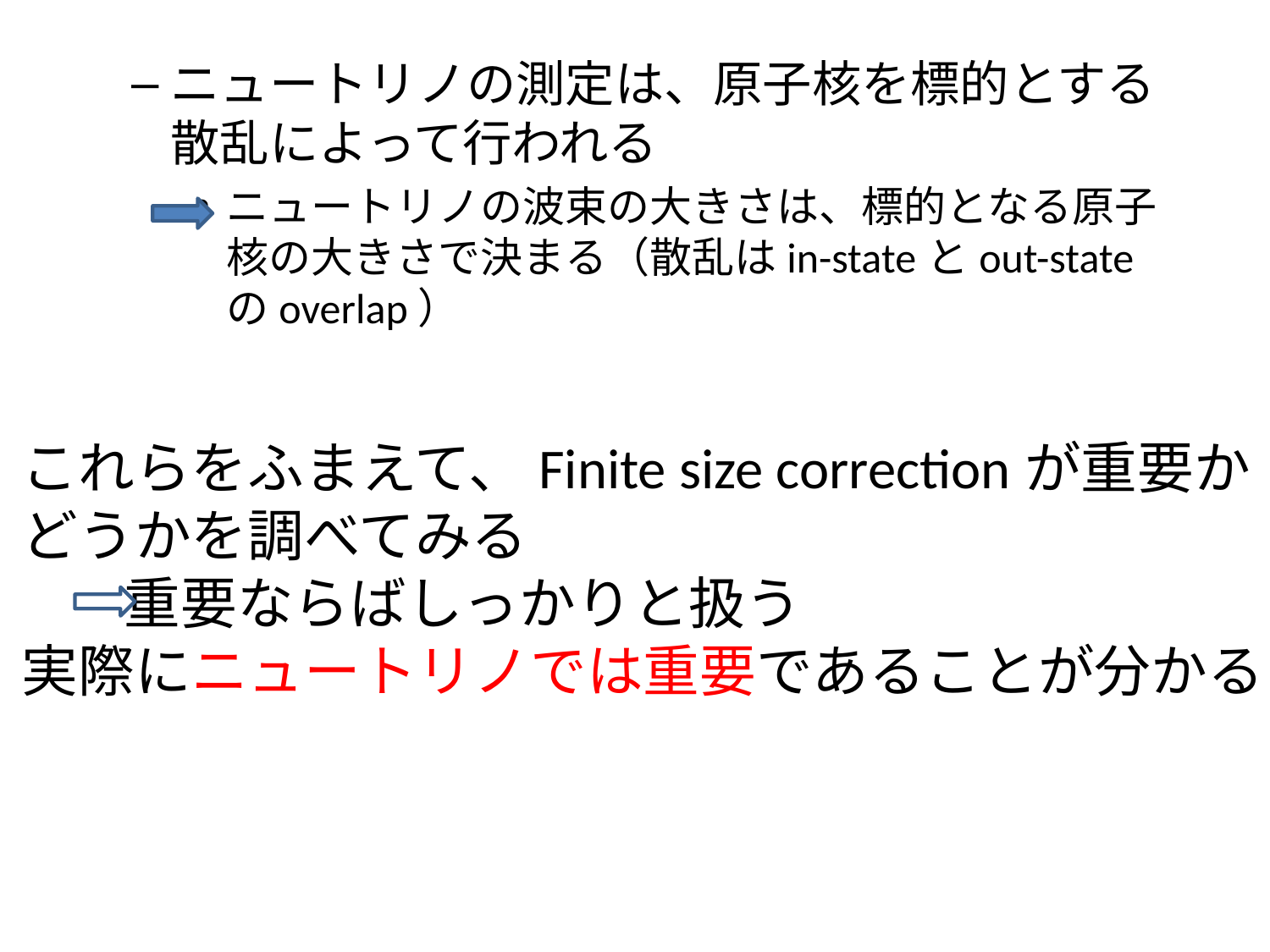

ニュートリノの測定は、原子核を標的とする散乱によって行われる
ニュートリノの波束の大きさは、標的となる原子核の大きさで決まる（散乱はin-stateとout-stateのoverlap）

これらをふまえて、Finite size correctionが重要か
どうかを調べてみる
       重要ならばしっかりと扱う
実際にニュートリノでは重要であることが分かる